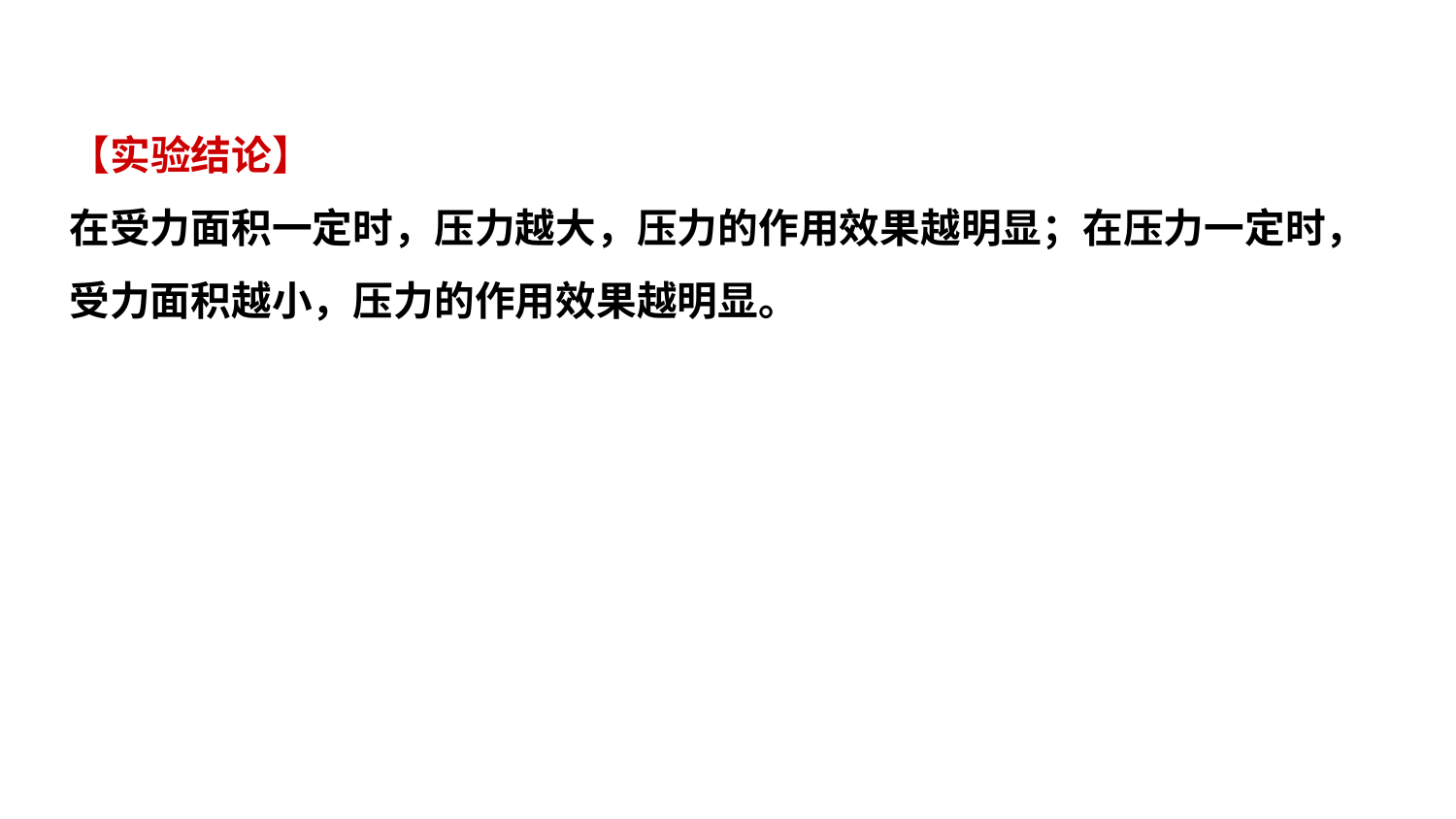

【实验结论】
在受力面积一定时，压力越大，压力的作用效果越明显；在压力一定时，受力面积越小，压力的作用效果越明显。